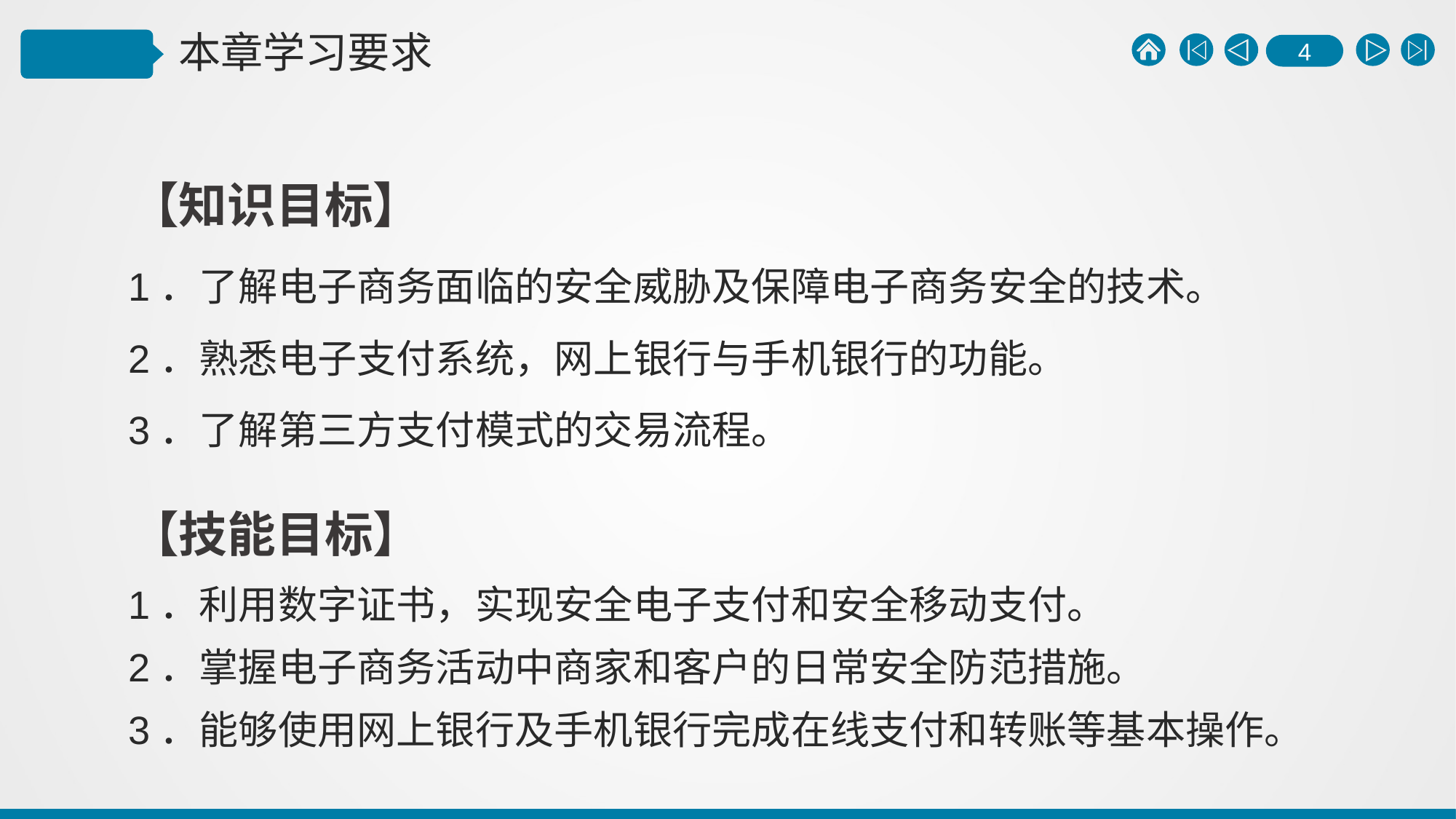

【知识目标】
1．了解电子商务面临的安全威胁及保障电子商务安全的技术。
2．熟悉电子支付系统，网上银行与手机银行的功能。
3．了解第三方支付模式的交易流程。
【技能目标】
1．利用数字证书，实现安全电子支付和安全移动支付。
2．掌握电子商务活动中商家和客户的日常安全防范措施。
3．能够使用网上银行及手机银行完成在线支付和转账等基本操作。